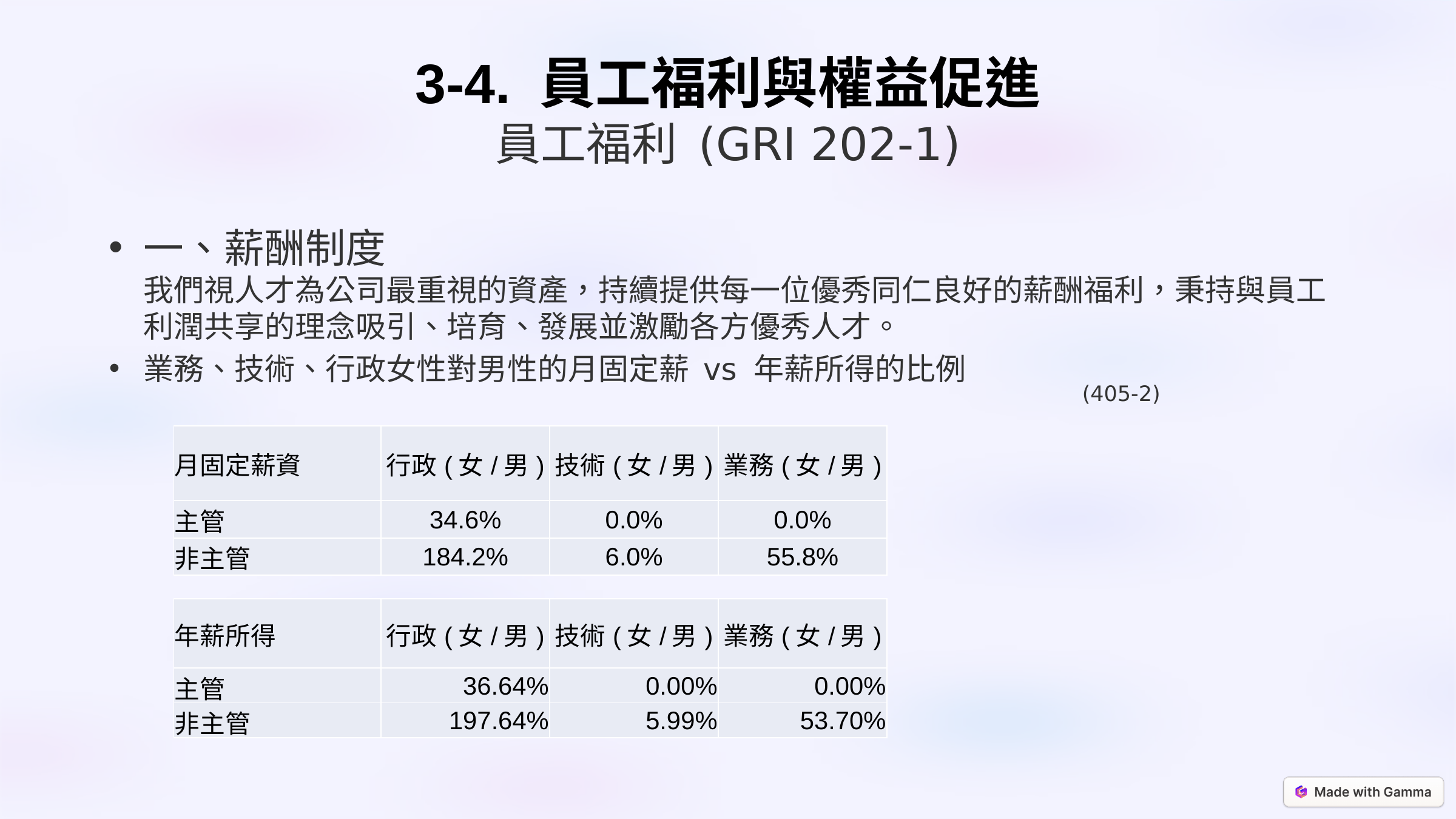

3-4. 員工福利與權益促進
員工福利 (GRI 202-1)
一、薪酬制度
我們視人才為公司最重視的資產，持續提供每一位優秀同仁良好的薪酬福利，秉持與員工利潤共享的理念吸引、培育、發展並激勵各方優秀人才。
業務、技術、行政女性對男性的月固定薪 vs 年薪所得的比例

(405-2)

| 月固定薪資 | 行政(女/男) | 技術(女/男) | 業務(女/男) |
| --- | --- | --- | --- |
| 主管 | 34.6% | 0.0% | 0.0% |
| 非主管 | 184.2% | 6.0% | 55.8% |
| 年薪所得 | 行政(女/男) | 技術(女/男) | 業務(女/男) |
| --- | --- | --- | --- |
| 主管 | 36.64% | 0.00% | 0.00% |
| 非主管 | 197.64% | 5.99% | 53.70% |